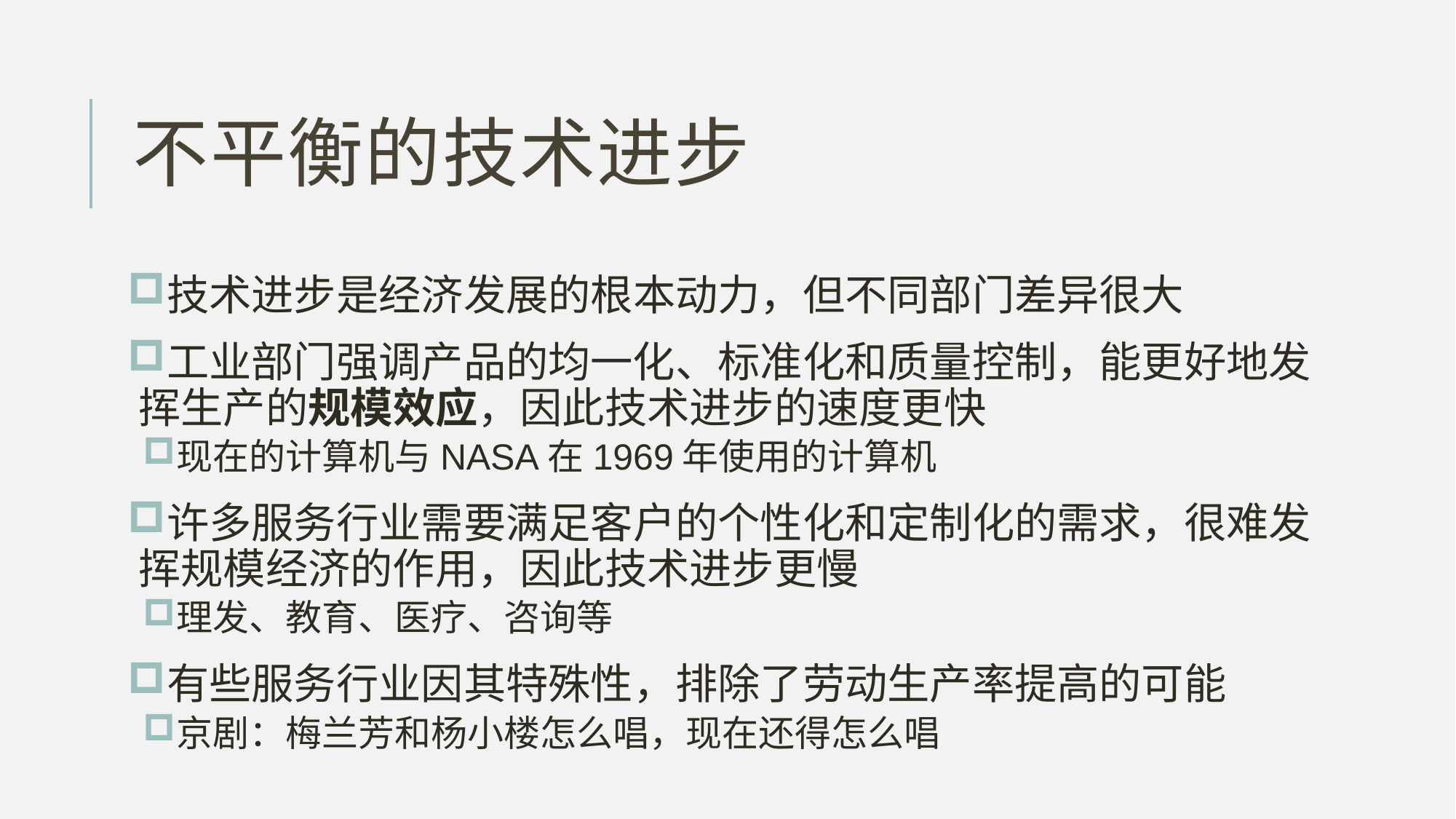

# 不平衡的技术进步
技术进步是经济发展的根本动力，但不同部门差异很大
工业部门强调产品的均一化、标准化和质量控制，能更好地发挥生产的规模效应，因此技术进步的速度更快
现在的计算机与NASA在1969年使用的计算机
许多服务行业需要满足客户的个性化和定制化的需求，很难发挥规模经济的作用，因此技术进步更慢
理发、教育、医疗、咨询等
有些服务行业因其特殊性，排除了劳动生产率提高的可能
京剧：梅兰芳和杨小楼怎么唱，现在还得怎么唱